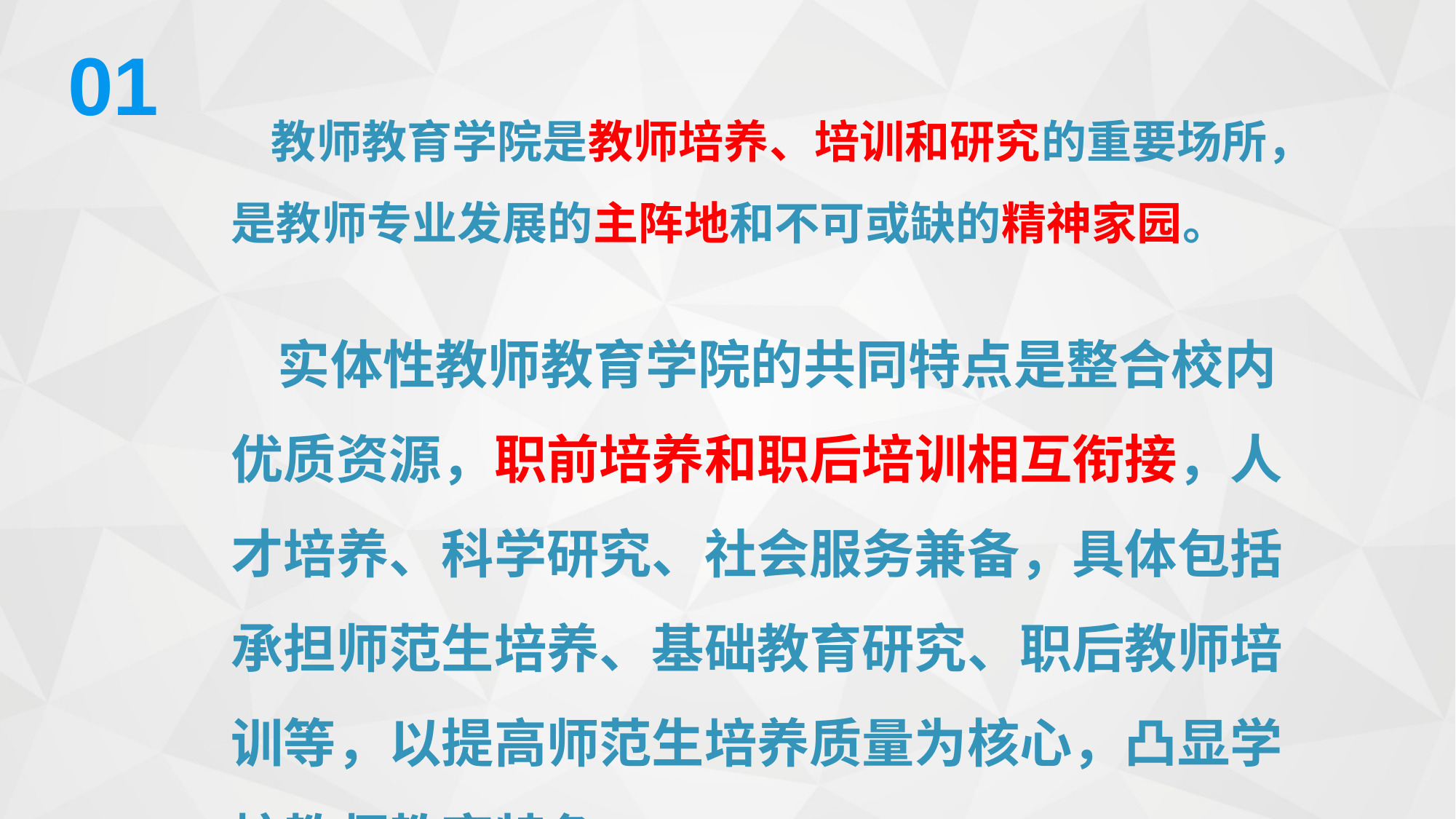

01
    教师教育学院是教师培养、培训和研究的重要场所，是教师专业发展的主阵地和不可或缺的精神家园。
       实体性教师教育学院的共同特点是整合校内优质资源，职前培养和职后培训相互衔接，人才培养、科学研究、社会服务兼备，具体包括承担师范生培养、基础教育研究、职后教师培训等，以提高师范生培养质量为核心，凸显学校教师教育特色。